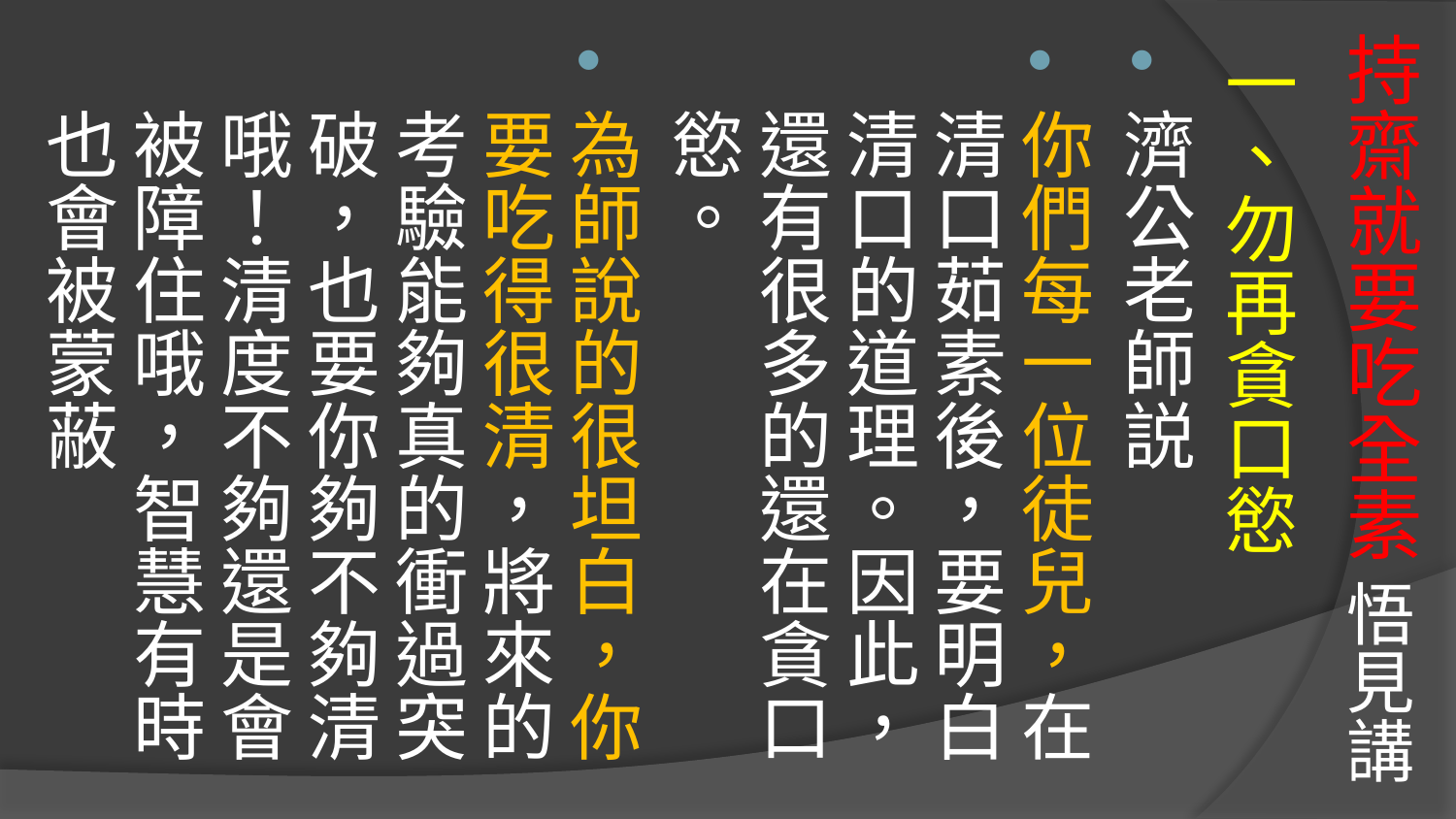

# 持齋就要吃全素 悟見講
一、勿再貪口慾
濟公老師説
你們每一位徒兒，在清口茹素後，要明白清口的道理。因此，還有很多的還在貪口慾。
為師說的很坦白，你要吃得很清，將來的考驗能夠真的衝過突破，也要你夠不夠清哦！清度不夠還是會被障住哦，智慧有時也會被蒙蔽